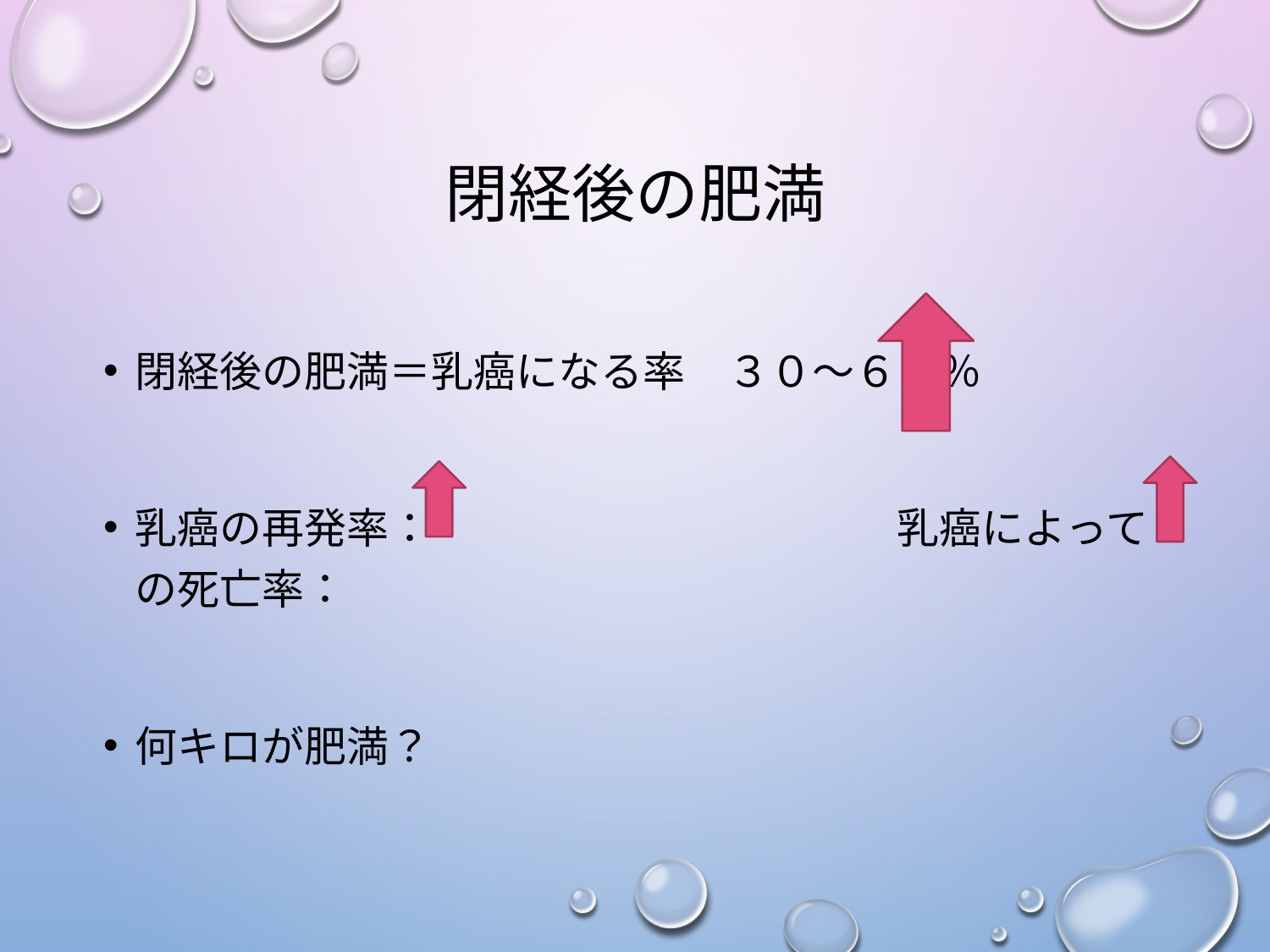

# 閉経後の肥満

閉経後の肥満＝乳癌になる率　３０〜６０％

乳癌の再発率：　　　　　　　　　　　乳癌によっての死亡率：

何キロが肥満？